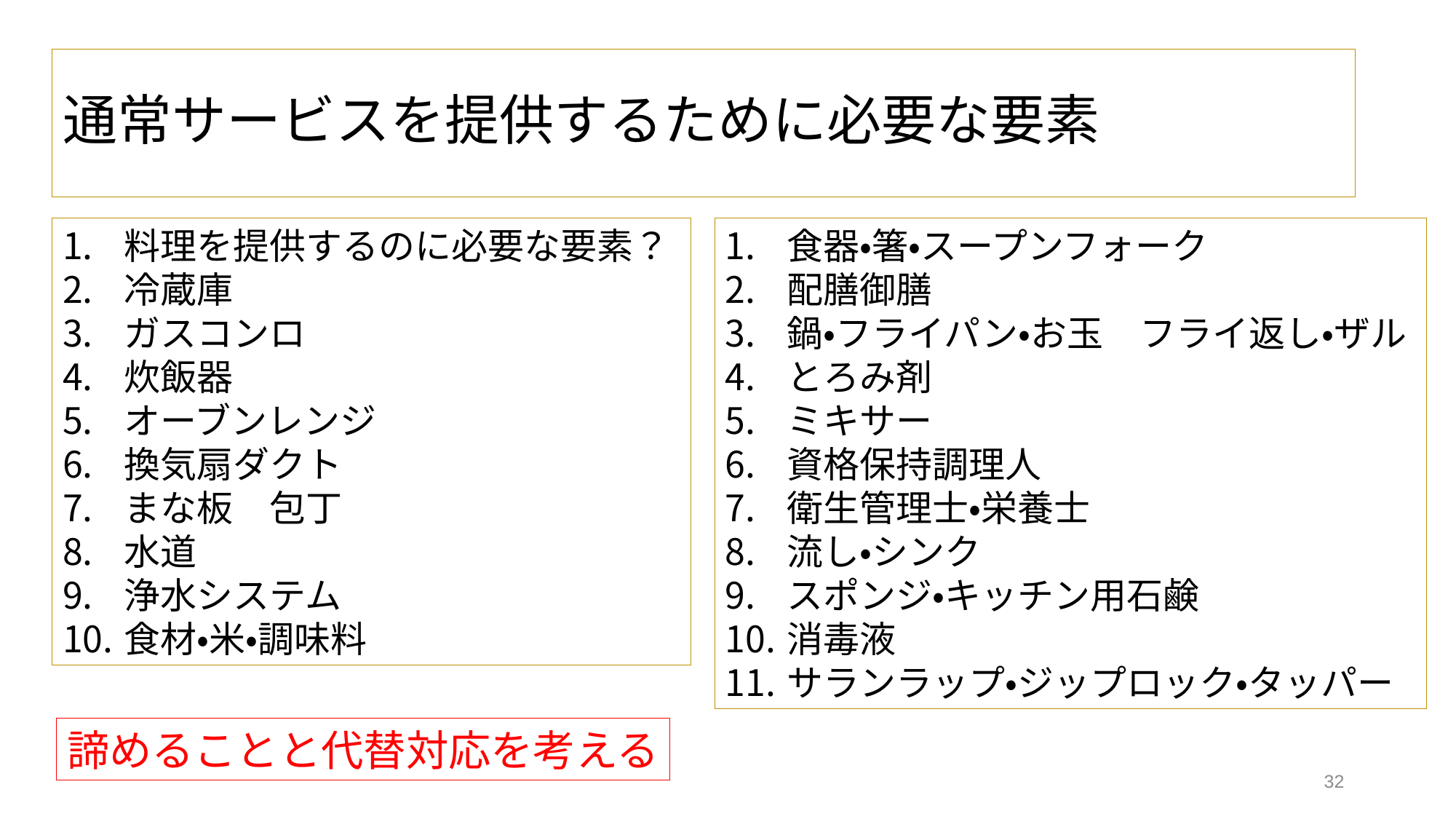

# 通常サービスを提供するために必要な要素
料理を提供するのに必要な要素？
冷蔵庫
ガスコンロ
炊飯器
オーブンレンジ
換気扇ダクト
まな板　包丁
水道
浄水システム
食材・米・調味料
食器・箸・スープンフォーク
配膳御膳
鍋・フライパン・お玉　フライ返し・ザル
とろみ剤
ミキサー
資格保持調理人
衛生管理士・栄養士
流し・シンク
スポンジ・キッチン用石鹸
消毒液
サランラップ・ジップロック・タッパー
諦めることと代替対応を考える
32